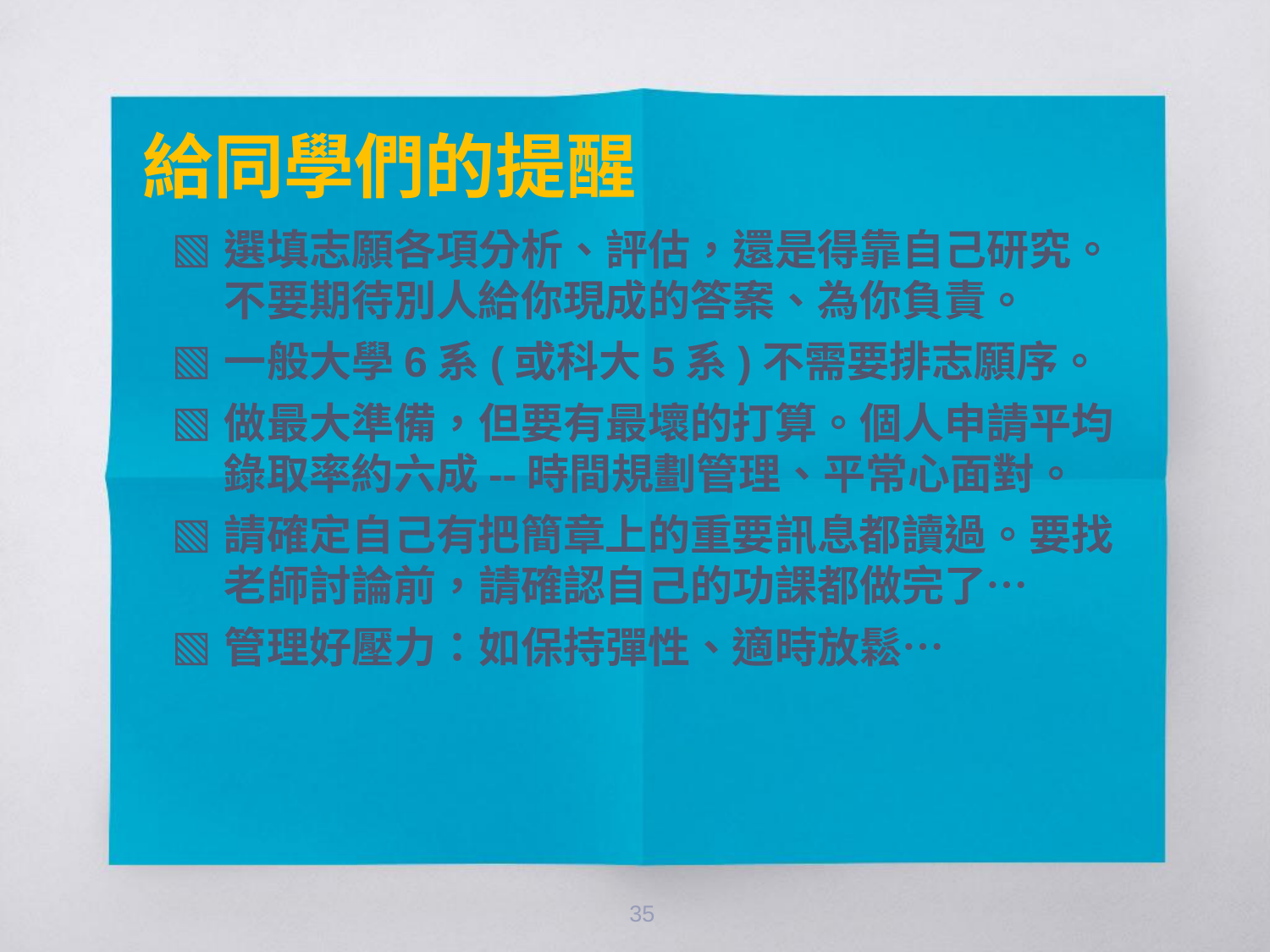

給同學們的提醒
選填志願各項分析、評估，還是得靠自己研究。不要期待別人給你現成的答案、為你負責。
一般大學6系(或科大5系)不需要排志願序。
做最大準備，但要有最壞的打算。個人申請平均錄取率約六成--時間規劃管理、平常心面對。
請確定自己有把簡章上的重要訊息都讀過。要找老師討論前，請確認自己的功課都做完了…
管理好壓力：如保持彈性、適時放鬆…
35